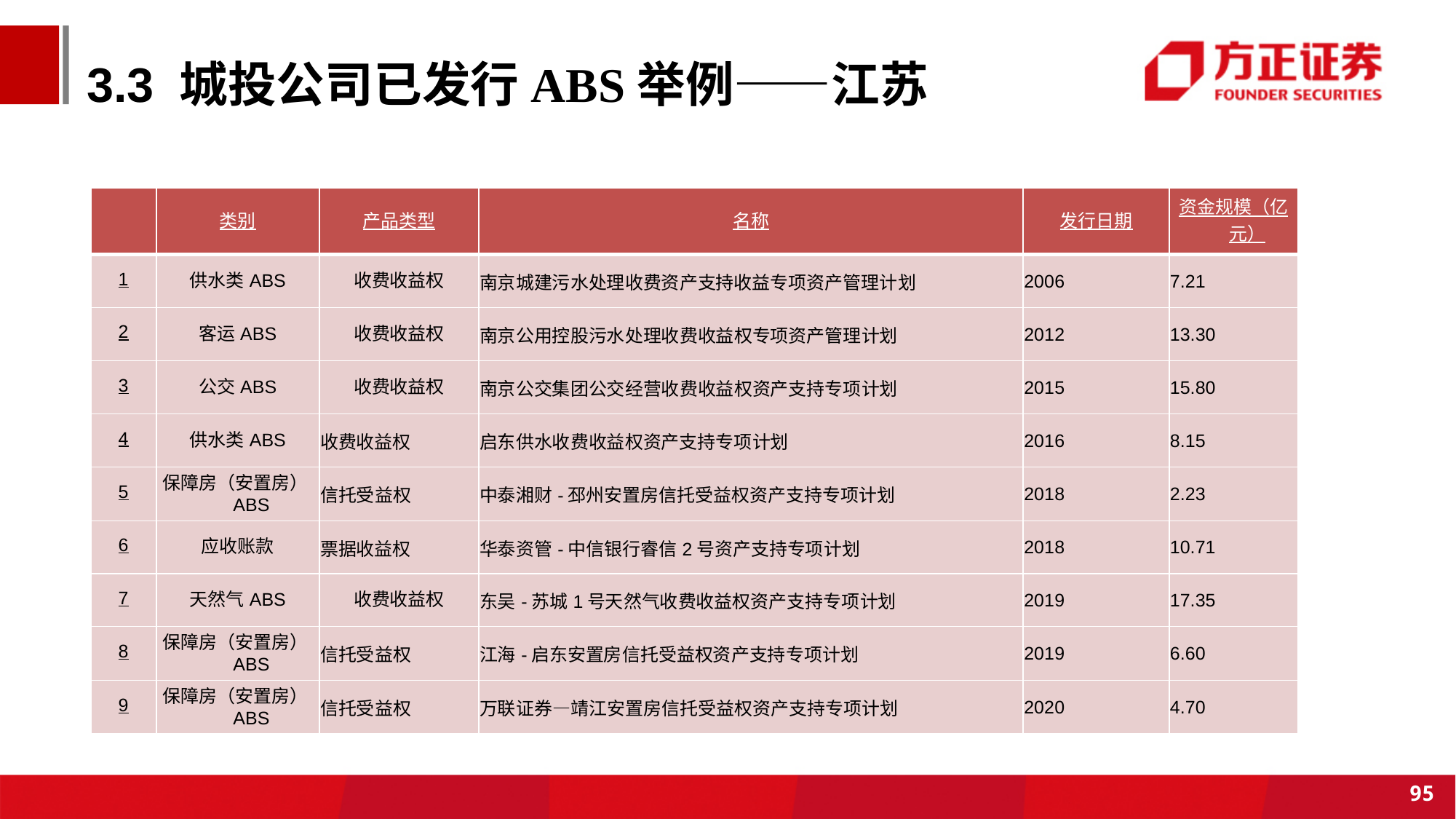

3.3 城投公司已发行ABS举例——江苏
|  | 类别 | 产品类型 | 名称 | 发行日期 | 资金规模（亿元） |
| --- | --- | --- | --- | --- | --- |
| 1 | 供水类ABS | 收费收益权 | 南京城建污水处理收费资产支持收益专项资产管理计划 | 2006 | 7.21 |
| 2 | 客运ABS | 收费收益权 | 南京公用控股污水处理收费收益权专项资产管理计划 | 2012 | 13.30 |
| 3 | 公交ABS | 收费收益权 | 南京公交集团公交经营收费收益权资产支持专项计划 | 2015 | 15.80 |
| 4 | 供水类ABS | 收费收益权 | 启东供水收费收益权资产支持专项计划 | 2016 | 8.15 |
| 5 | 保障房（安置房）ABS | 信托受益权 | 中泰湘财-邳州安置房信托受益权资产支持专项计划 | 2018 | 2.23 |
| 6 | 应收账款 | 票据收益权 | 华泰资管-中信银行睿信2号资产支持专项计划 | 2018 | 10.71 |
| 7 | 天然气ABS | 收费收益权 | 东吴-苏城1号天然气收费收益权资产支持专项计划 | 2019 | 17.35 |
| 8 | 保障房（安置房）ABS | 信托受益权 | 江海-启东安置房信托受益权资产支持专项计划 | 2019 | 6.60 |
| 9 | 保障房（安置房）ABS | 信托受益权 | 万联证券—靖江安置房信托受益权资产支持专项计划 | 2020 | 4.70 |
95